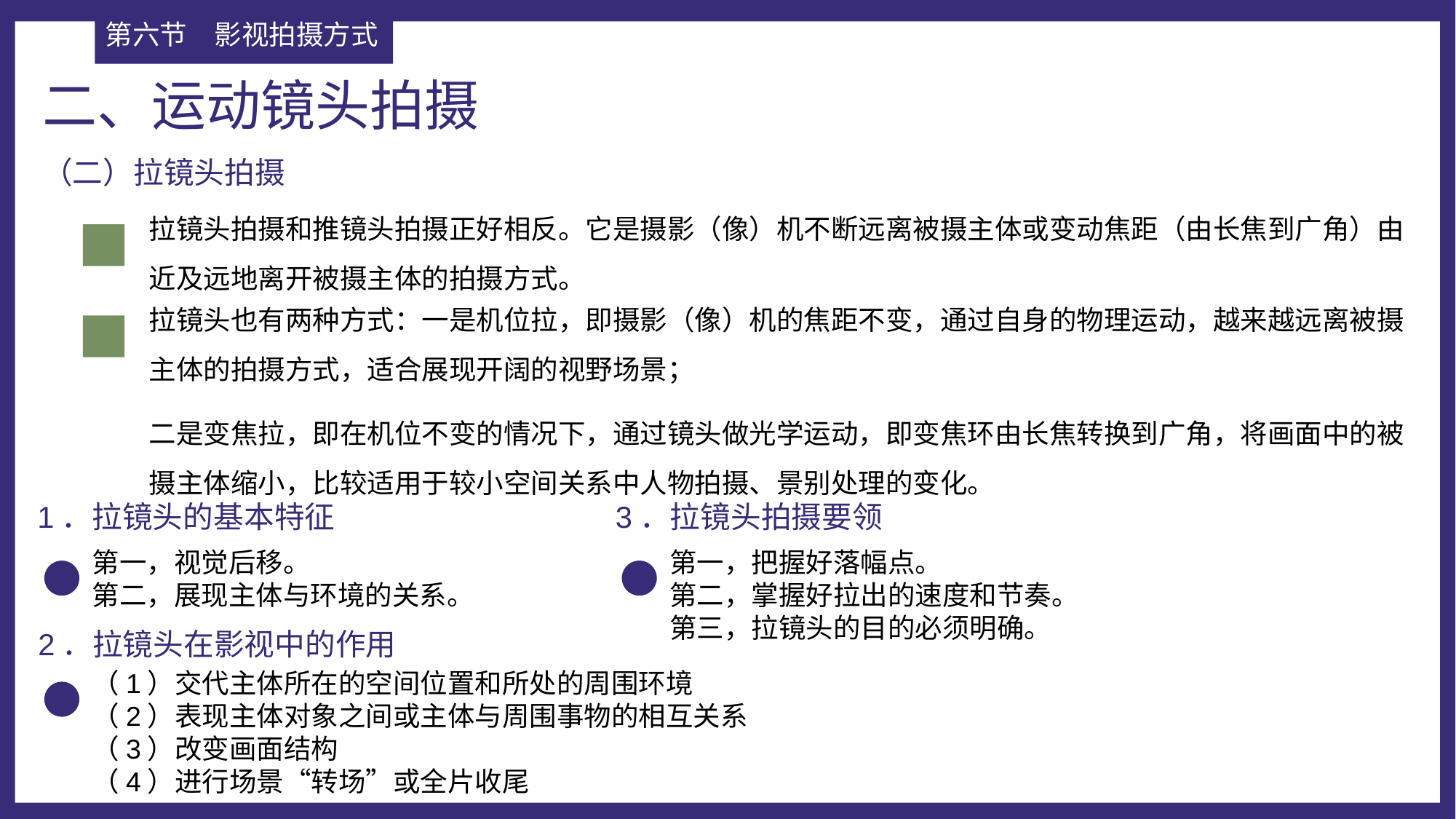

第六节	影视拍摄方式
二、运动镜头拍摄
（二）拉镜头拍摄
拉镜头拍摄和推镜头拍摄正好相反。它是摄影（像）机不断远离被摄主体或变动焦距（由长焦到广角）由近及远地离开被摄主体的拍摄方式。

拉镜头也有两种方式：一是机位拉，即摄影（像）机的焦距不变，通过自身的物理运动，越来越远离被摄主体的拍摄方式，适合展现开阔的视野场景；
二是变焦拉，即在机位不变的情况下，通过镜头做光学运动，即变焦环由长焦转换到广角，将画面中的被摄主体缩小，比较适用于较小空间关系中人物拍摄、景别处理的变化。

1．拉镜头的基本特征
3．拉镜头拍摄要领
第一，视觉后移。
第二，展现主体与环境的关系。

第一，把握好落幅点。
第二，掌握好拉出的速度和节奏。
第三，拉镜头的目的必须明确。

2．拉镜头在影视中的作用
（1）交代主体所在的空间位置和所处的周围环境
（2）表现主体对象之间或主体与周围事物的相互关系
（3）改变画面结构
（4）进行场景“转场”或全片收尾